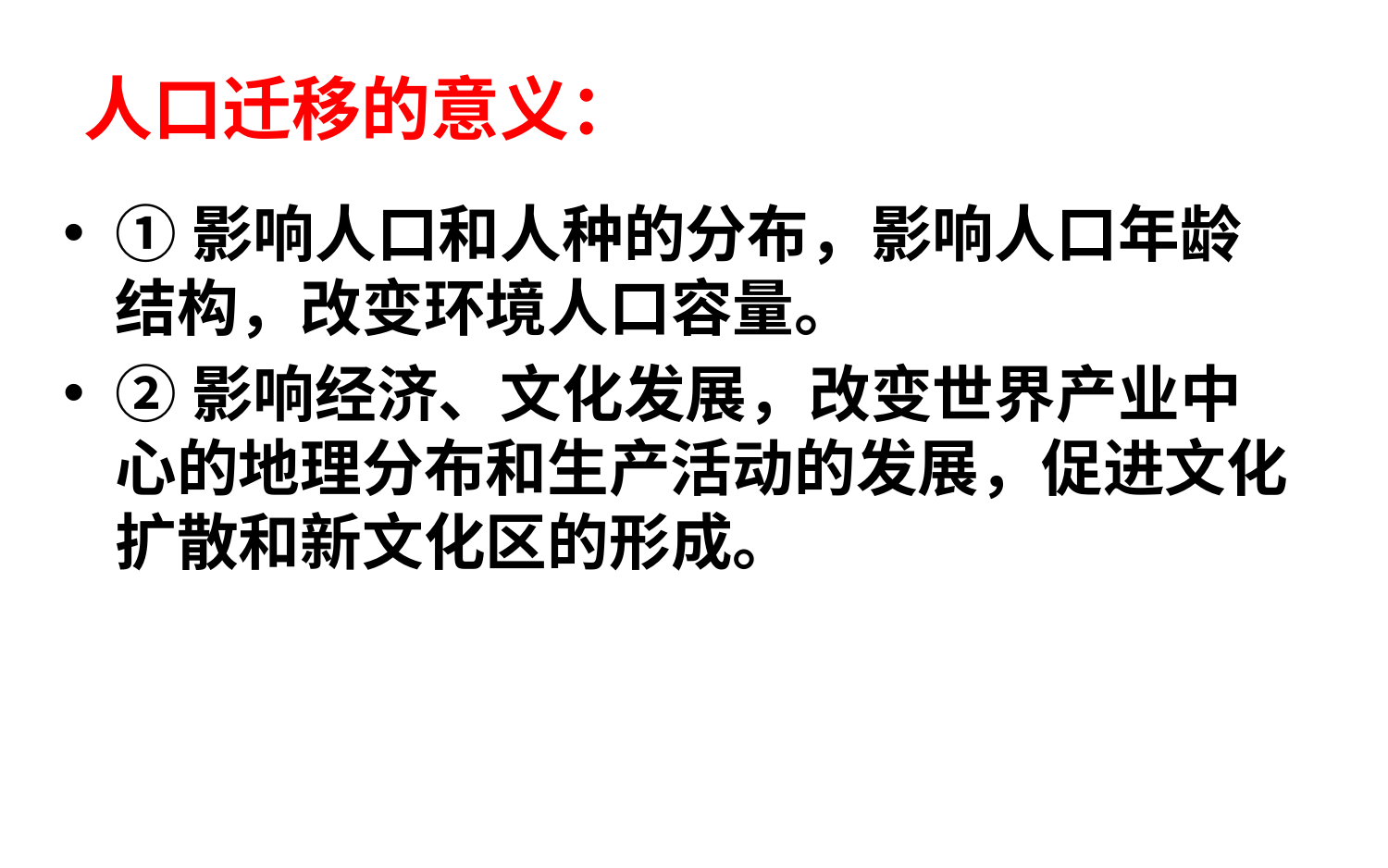

# 人口迁移的意义：
①影响人口和人种的分布，影响人口年龄结构，改变环境人口容量。
②影响经济、文化发展，改变世界产业中心的地理分布和生产活动的发展，促进文化扩散和新文化区的形成。